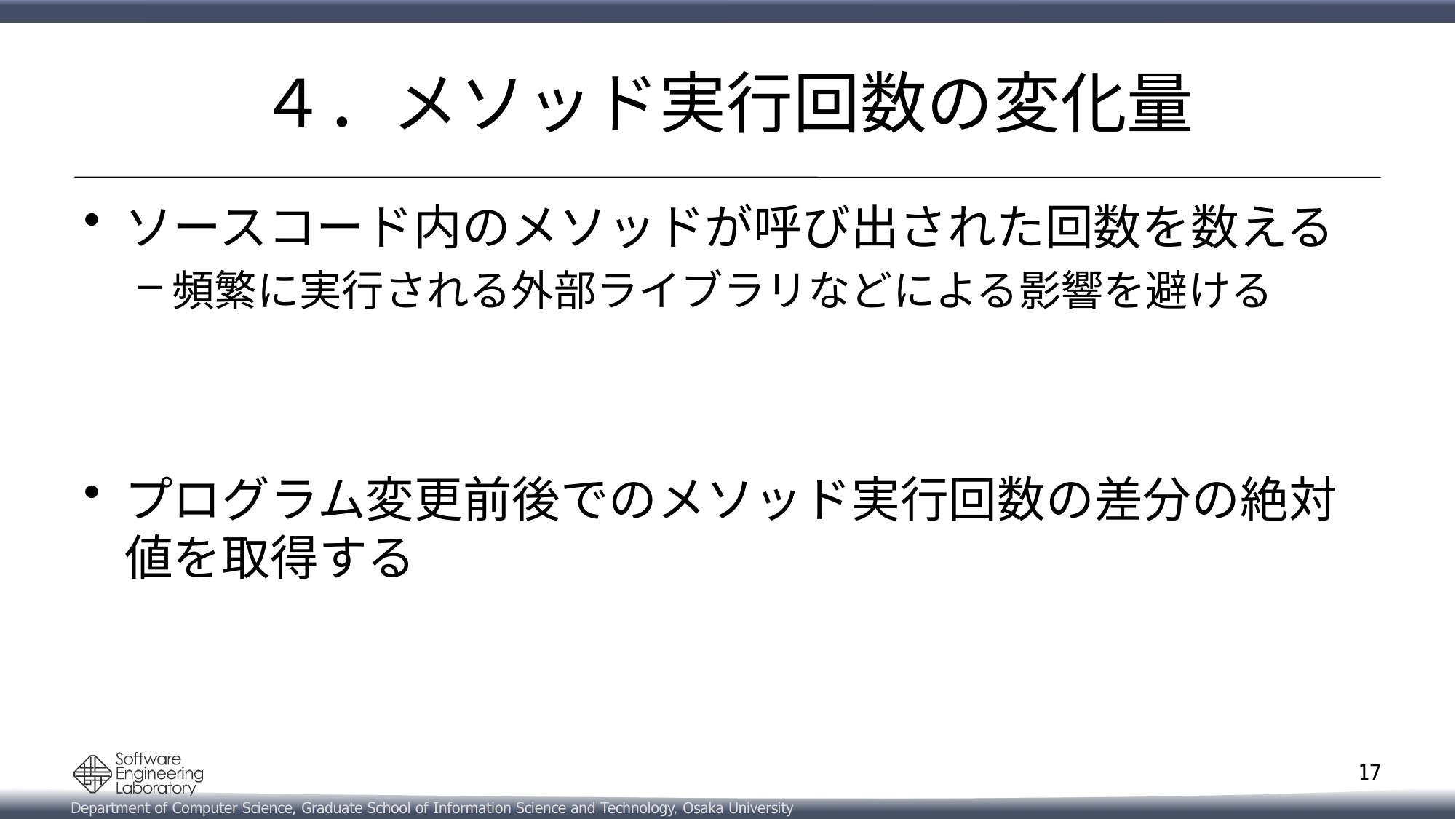

# ４．メソッド実行回数の変化量
ソースコード内のメソッドが呼び出された回数を数える
頻繁に実行される外部ライブラリなどによる影響を避ける

プログラム変更前後でのメソッド実行回数の差分の絶対値を取得する

17